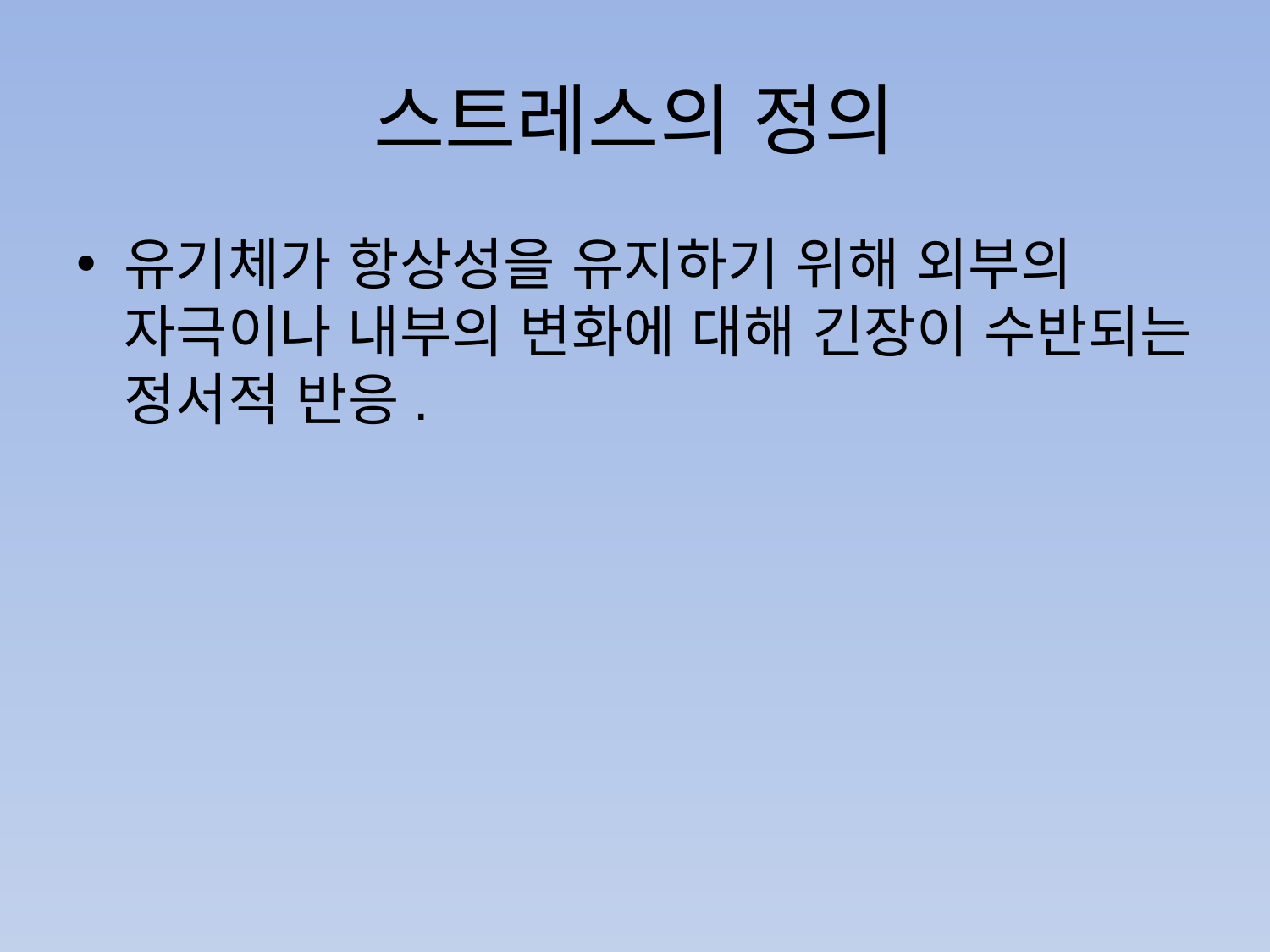

# 스트레스의 정의
유기체가 항상성을 유지하기 위해 외부의 자극이나 내부의 변화에 대해 긴장이 수반되는 정서적 반응.